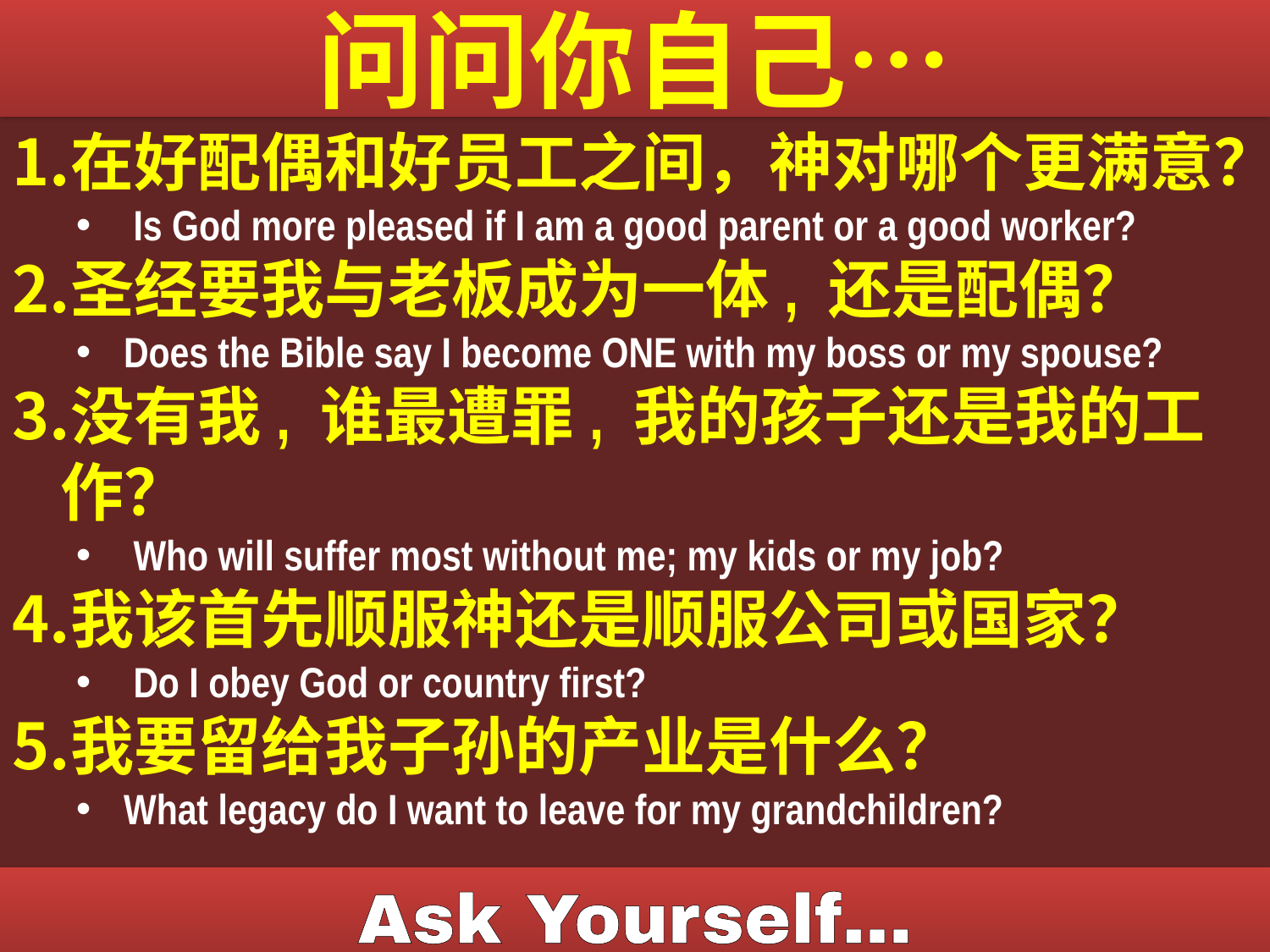

# 问问你自己…
在好配偶和好员工之间，神对哪个更满意？
 Is God more pleased if I am a good parent or a good worker?
圣经要我与老板成为一体, 还是配偶？
Does the Bible say I become ONE with my boss or my spouse?
没有我, 谁最遭罪, 我的孩子还是我的工作？
 Who will suffer most without me; my kids or my job?
我该首先顺服神还是顺服公司或国家？
 Do I obey God or country first?
我要留给我子孙的产业是什么？
What legacy do I want to leave for my grandchildren?
Ask Yourself…